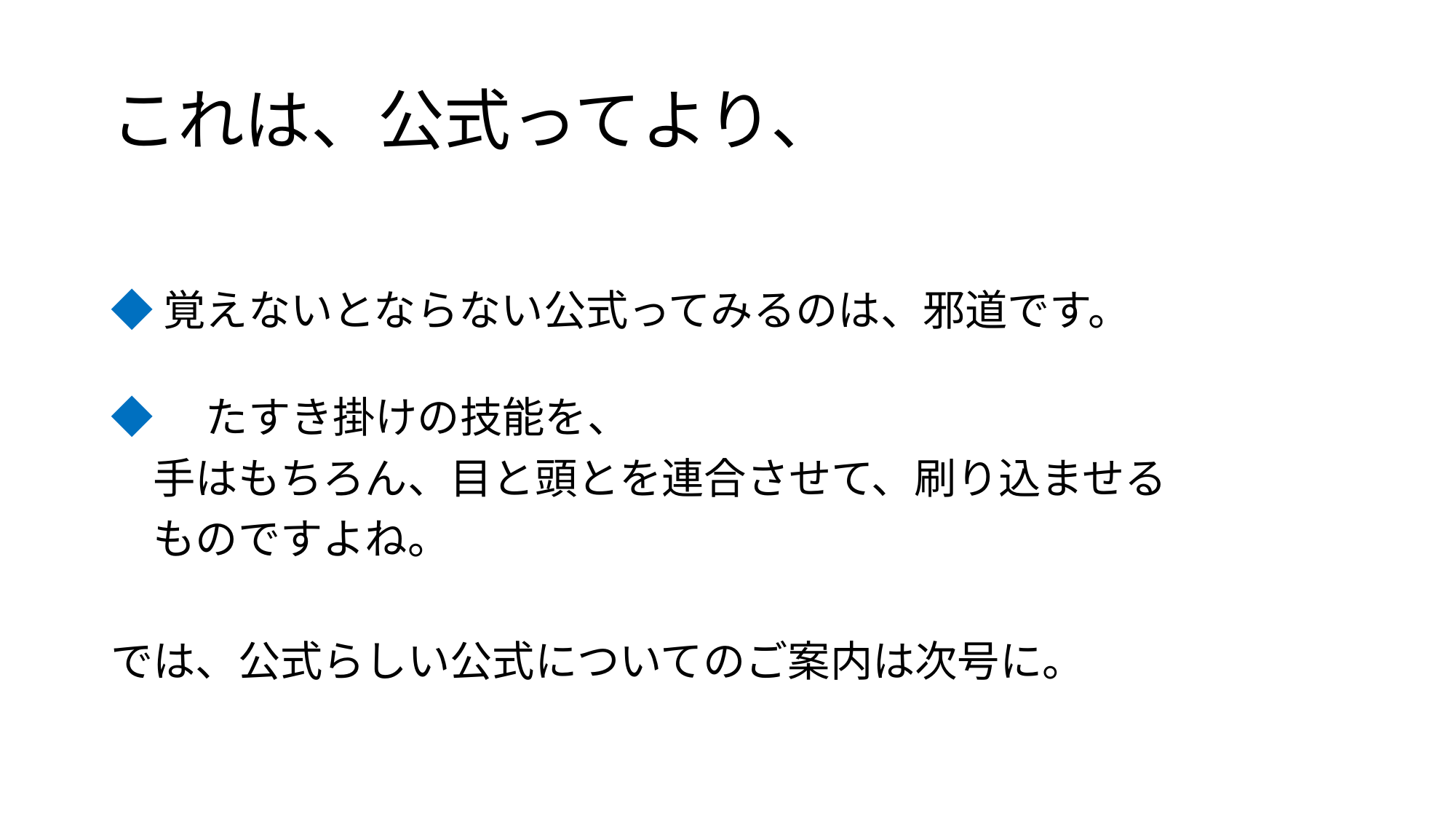

# これは、公式ってより、

◆覚えないとならない公式ってみるのは、邪道です。
◆　たすき掛けの技能を、
　手はもちろん、目と頭とを連合させて、刷り込ませる
　ものですよね。

では、公式らしい公式についてのご案内は次号に。